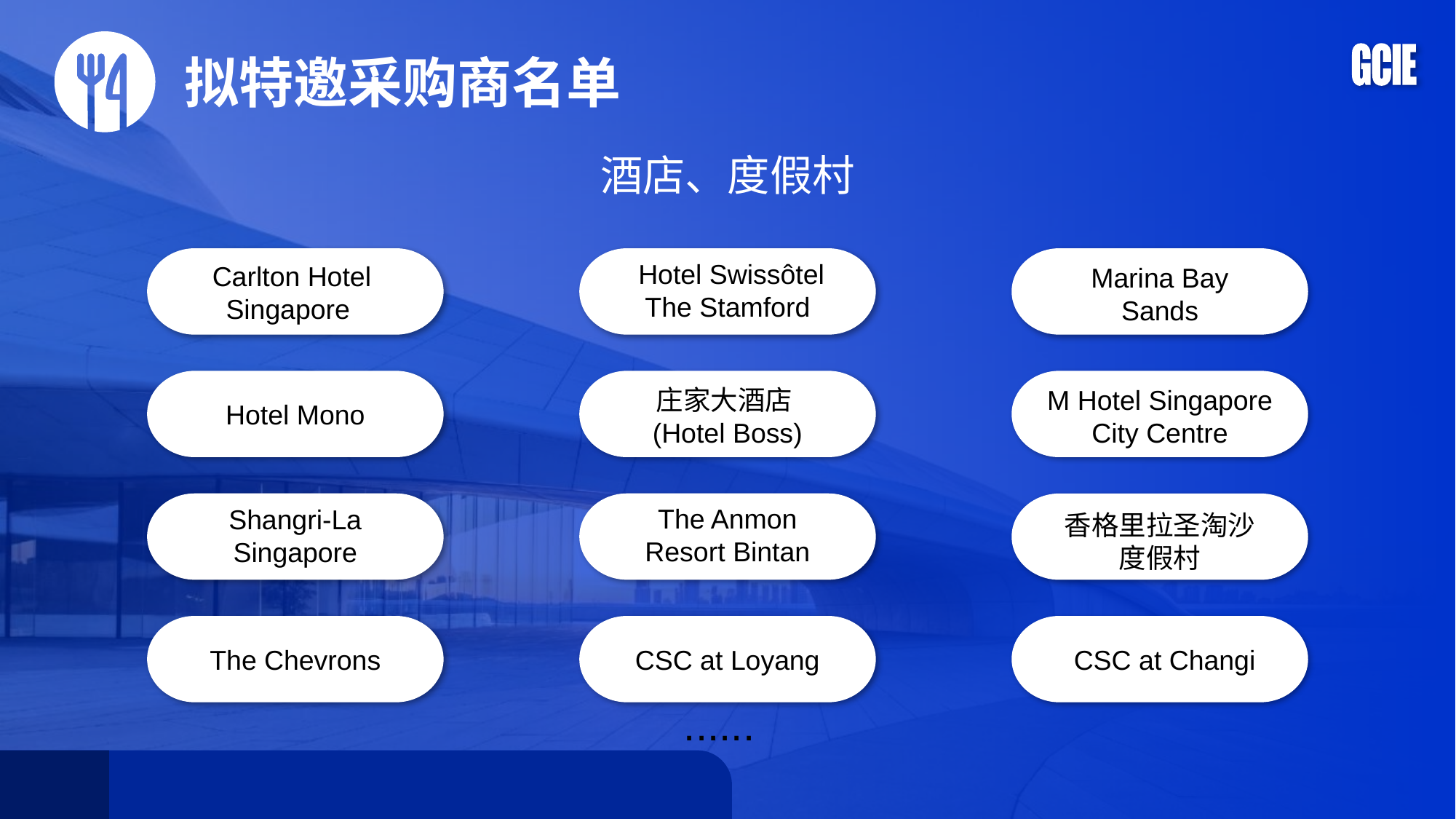

拟特邀采购商名单

酒店、度假村

 Hotel Swissôtel The Stamford
 Carlton Hotel Singapore
Marina Bay Sands

庄家大酒店(Hotel Boss)
M Hotel Singapore City Centre
Hotel Mono

The Anmon Resort Bintan
Shangri-La Singapore
香格里拉圣淘沙度假村

CSC at Loyang
The Chevrons
CSC at Changi
......